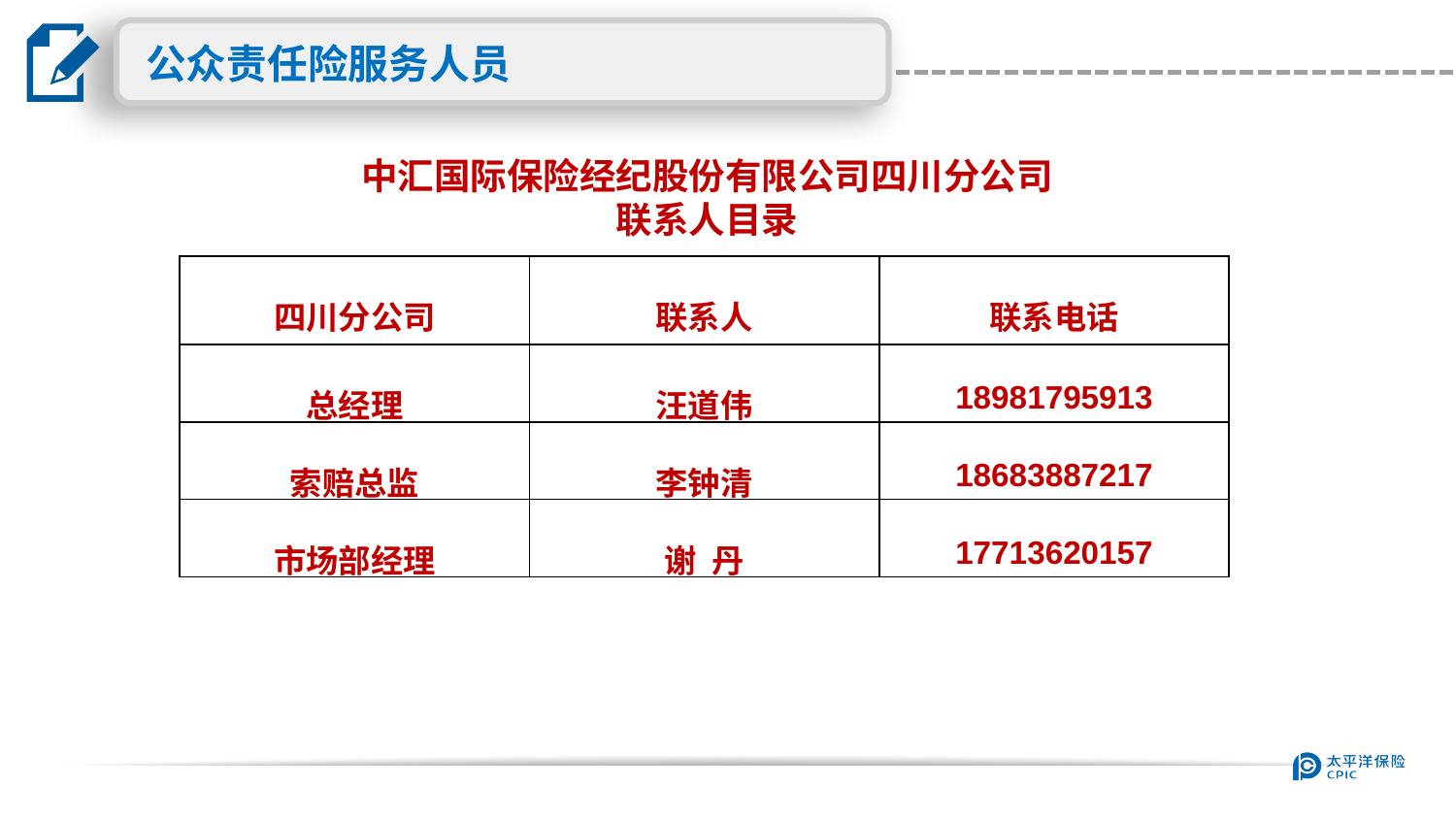

公众责任险服务人员

中汇国际保险经纪股份有限公司四川分公司联系人目录

| 四川分公司 | 联系人 | 联系电话 |
| --- | --- | --- |
| 总经理 | 汪道伟 | 18981795913 |
| 索赔总监 | 李钟清 | 18683887217 |
| 市场部经理 | 谢 丹 | 17713620157 |